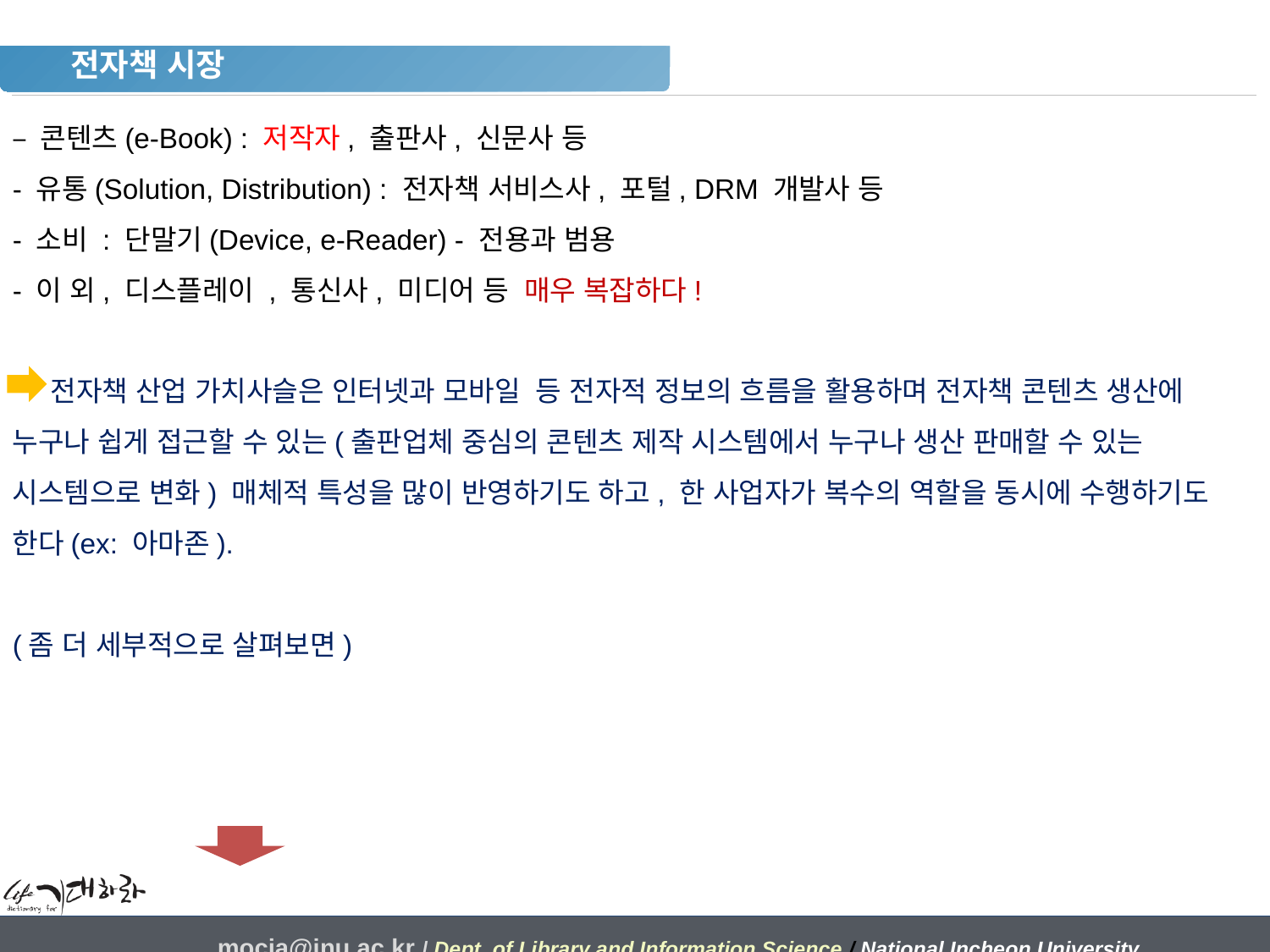

전자책 시장

– 콘텐츠(e-Book) : 저작자, 출판사, 신문사 등
- 유통(Solution, Distribution) : 전자책 서비스사, 포털, DRM 개발사 등
- 소비 : 단말기(Device, e-Reader) - 전용과 범용
- 이 외, 디스플레이 , 통신사, 미디어 등  매우 복잡하다!

    전자책 산업 가치사슬은 인터넷과 모바일  등 전자적 정보의 흐름을 활용하며 전자책 콘텐츠 생산에 누구나 쉽게 접근할 수 있는(출판업체 중심의 콘텐츠 제작 시스템에서 누구나 생산 판매할 수 있는 시스템으로 변화) 매체적 특성을 많이 반영하기도 하고, 한 사업자가 복수의 역할을 동시에 수행하기도 한다(ex: 아마존).

(좀 더 세부적으로 살펴보면)

mocja@inu.ac.kr / Dept. of Library and Information Science / National Incheon University